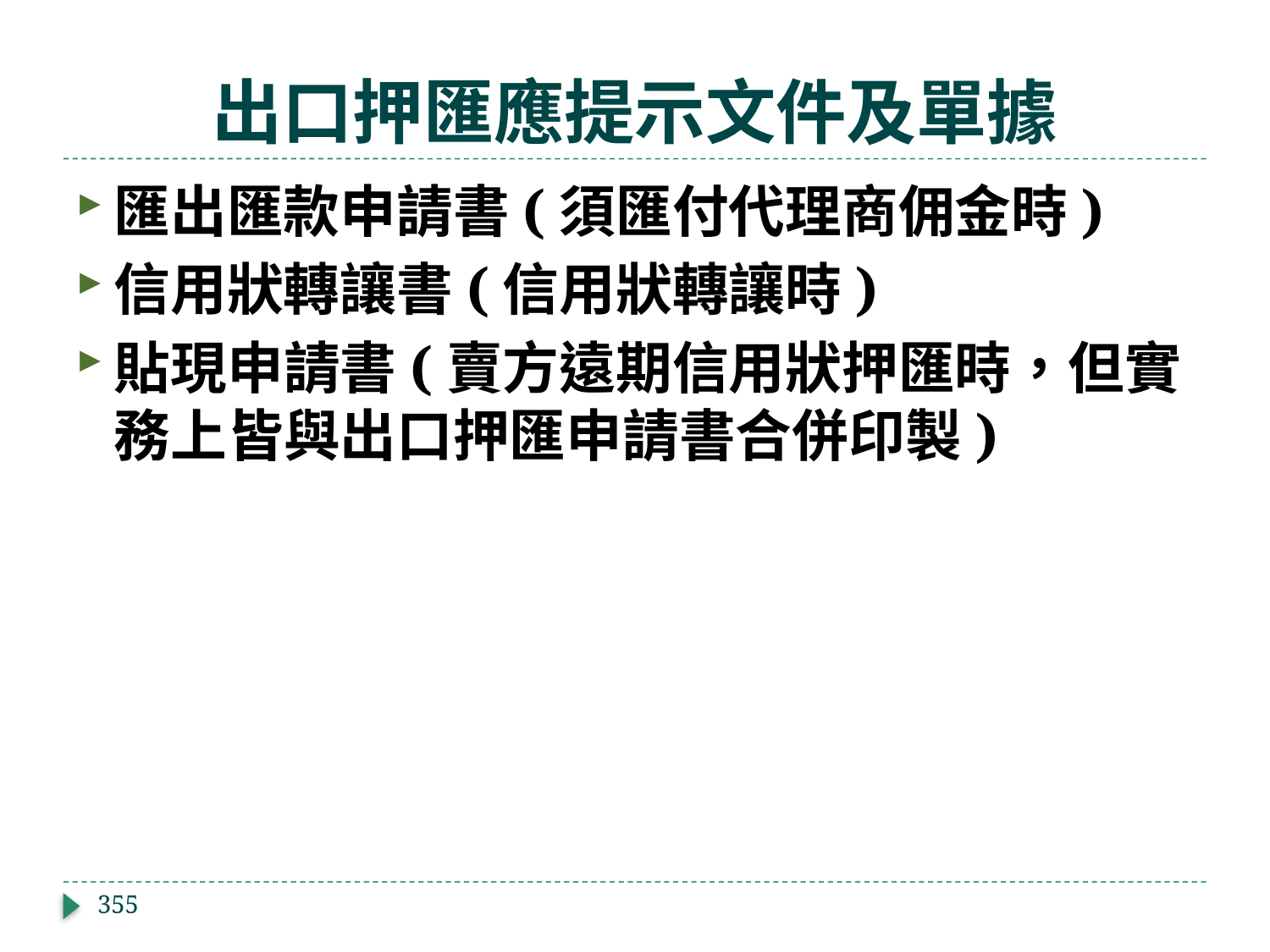

# 出口押匯應提示文件及單據
匯出匯款申請書(須匯付代理商佣金時)
信用狀轉讓書(信用狀轉讓時)
貼現申請書(賣方遠期信用狀押匯時，但實務上皆與出口押匯申請書合併印製)
355